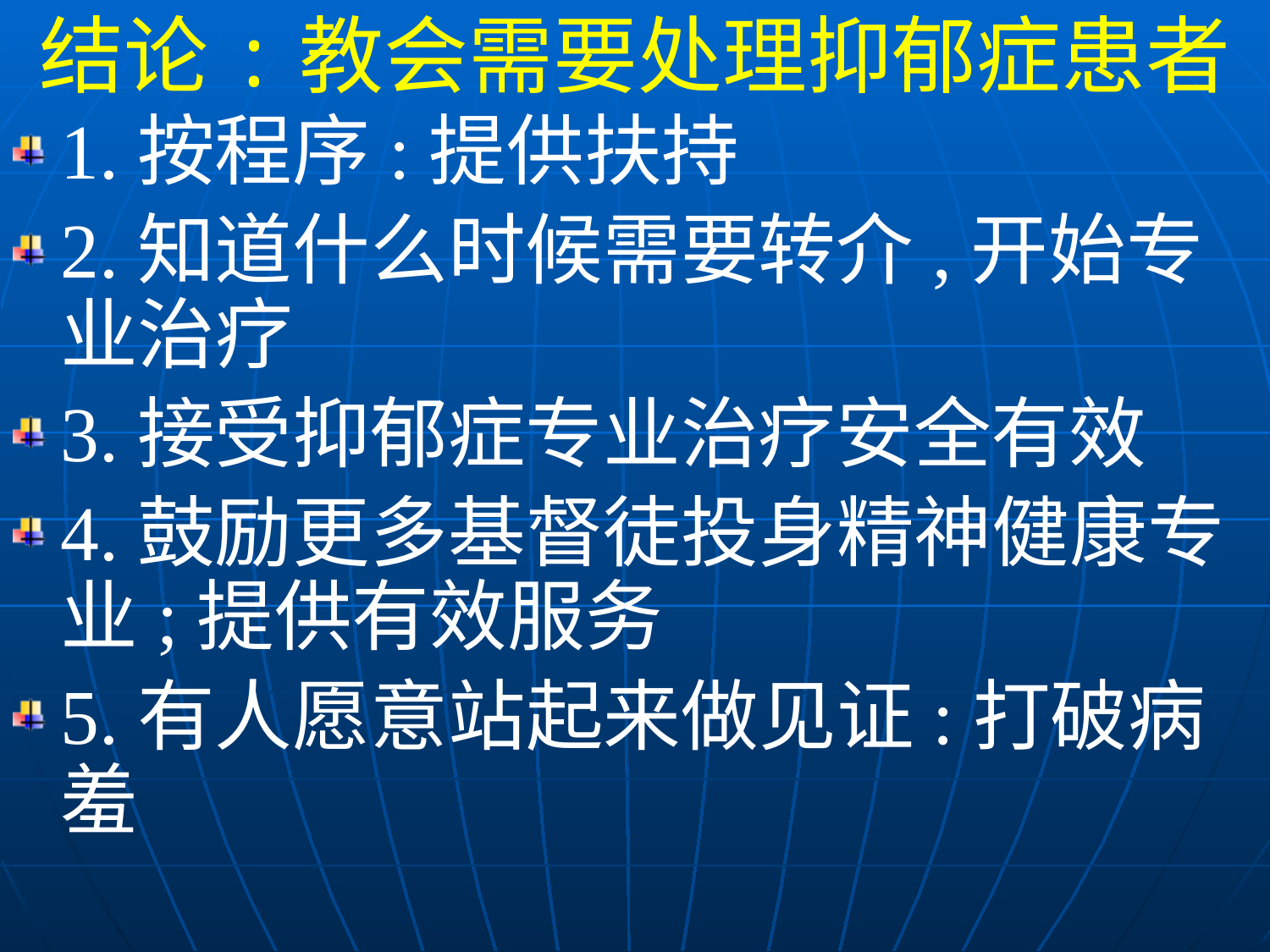

结论:教会需要处理抑郁症患者
1.按程序:提供扶持
2.知道什么时候需要转介,开始专业治疗
3.接受抑郁症专业治疗安全有效
4.鼓励更多基督徒投身精神健康专业;提供有效服务
5.有人愿意站起来做见证:打破病羞